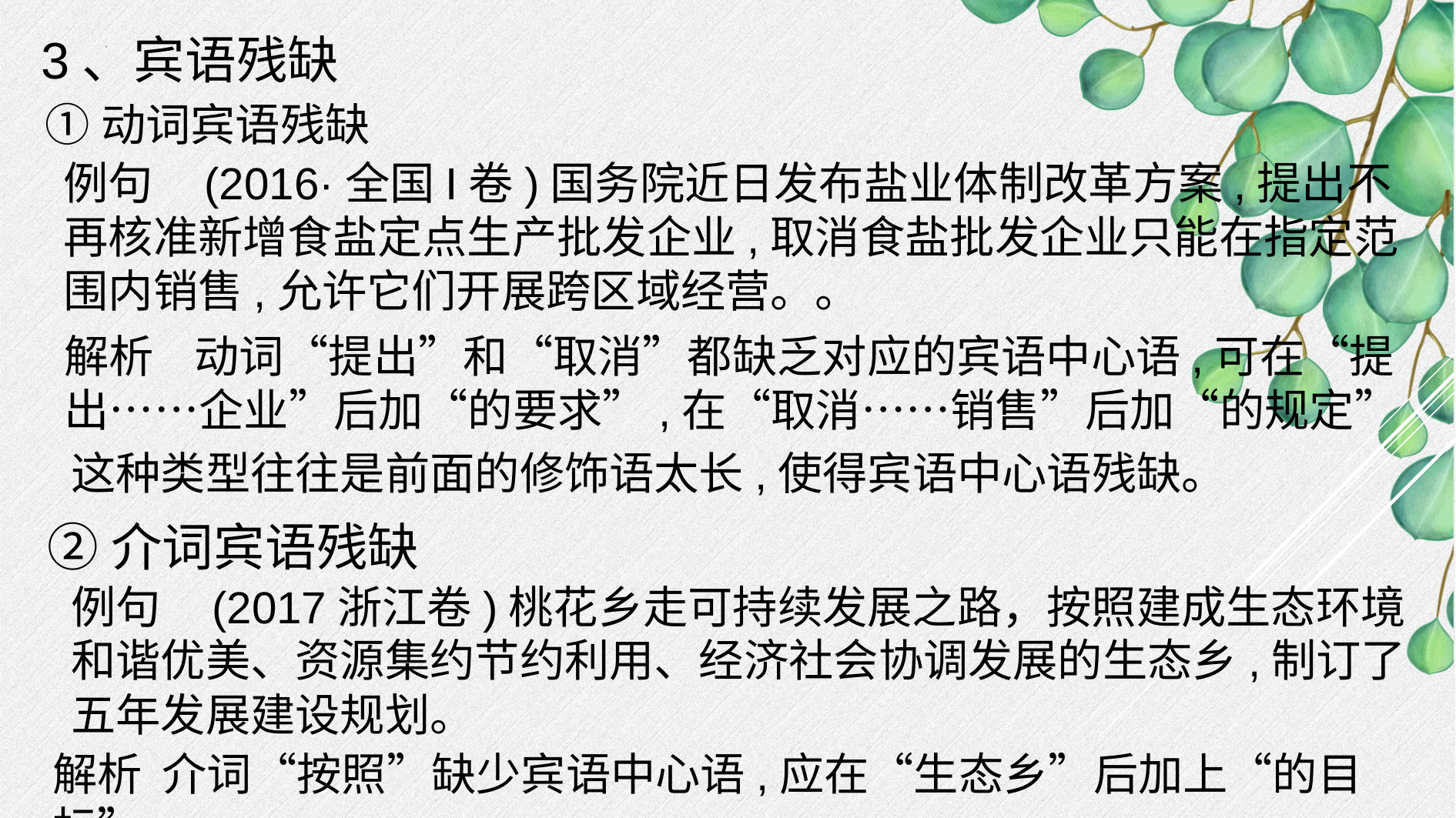

3、宾语残缺
①动词宾语残缺
例句    (2016·全国I卷)国务院近日发布盐业体制改革方案,提出不再核准新增食盐定点生产批发企业,取消食盐批发企业只能在指定范围内销售,允许它们开展跨区域经营。。
解析    动词“提出”和“取消”都缺乏对应的宾语中心语,可在“提出……企业”后加“的要求”,在“取消……销售”后加“的规定”
这种类型往往是前面的修饰语太长,使得宾语中心语残缺。
②介词宾语残缺
例句    (2017浙江卷)桃花乡走可持续发展之路，按照建成生态环境和谐优美、资源集约节约利用、经济社会协调发展的生态乡,制订了五年发展建设规划。
解析  介词“按照”缺少宾语中心语,应在“生态乡”后加上“的目标”。